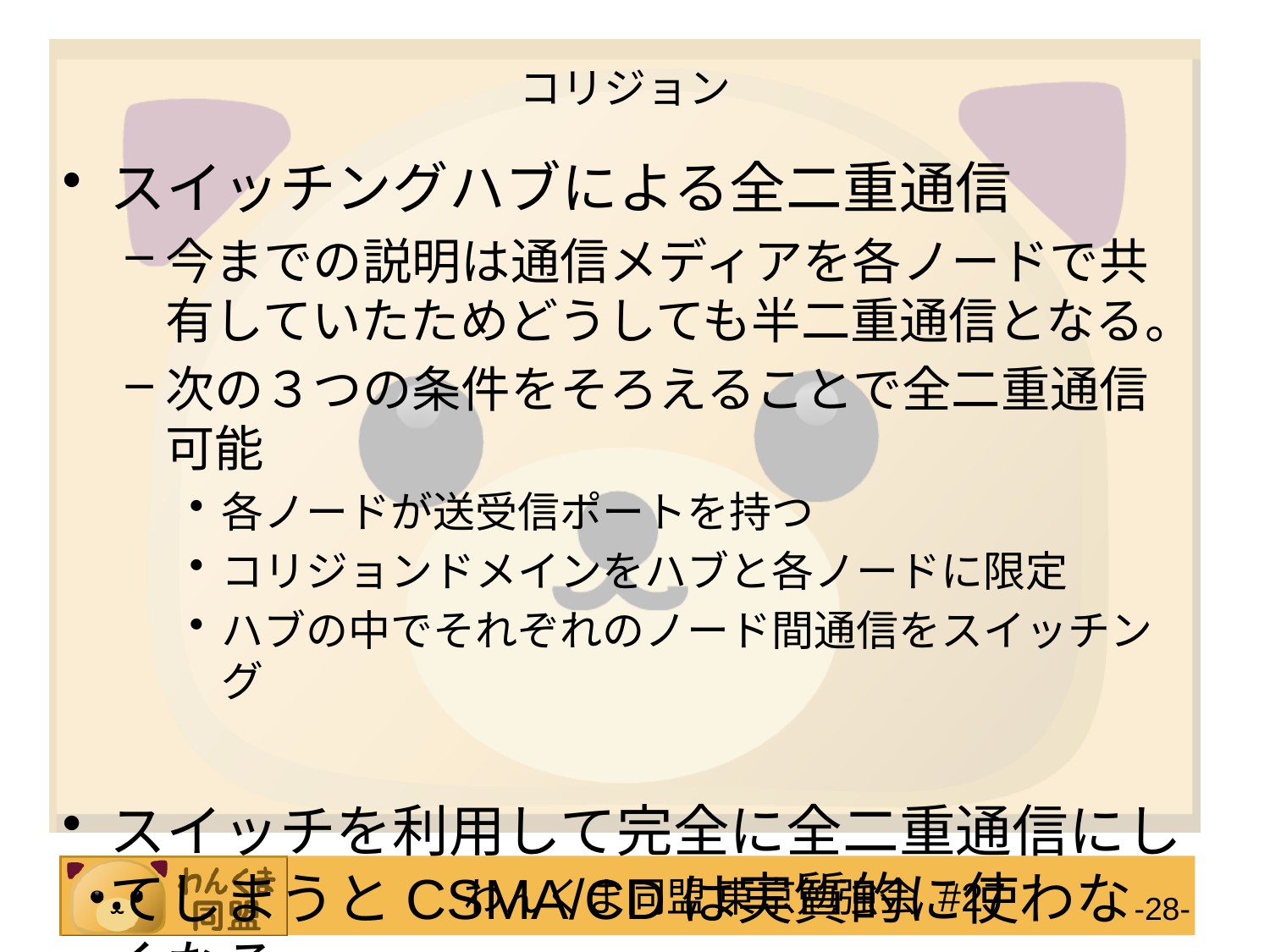

# コリジョン
スイッチングハブによる全二重通信
今までの説明は通信メディアを各ノードで共有していたためどうしても半二重通信となる。
次の３つの条件をそろえることで全二重通信可能
各ノードが送受信ポートを持つ
コリジョンドメインをハブと各ノードに限定
ハブの中でそれぞれのノード間通信をスイッチング

スイッチを利用して完全に全二重通信にしてしまうとCSMA/CDは実質的に使わなくなる。